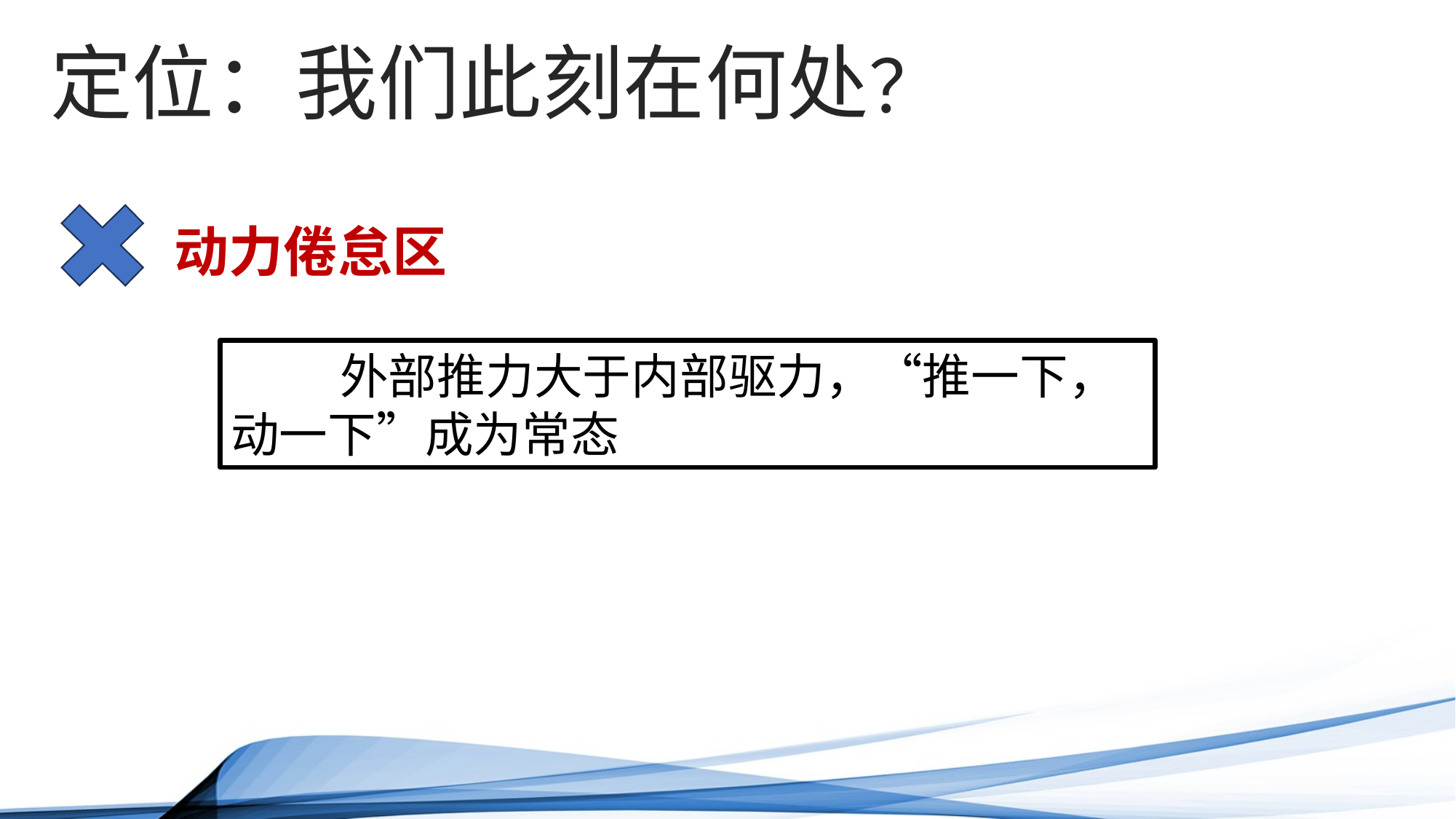

定位：我们此刻在何处？

动力倦怠区

氛围松散区

动力倦怠区
	均分较年级徘徊不定甚至更低，高分段竞争力不足
	外部推力大于内部驱力，“推一下，动一下”成为常态

氛围松散区
	自习效率有待提升，集体荣誉感还需加快形成